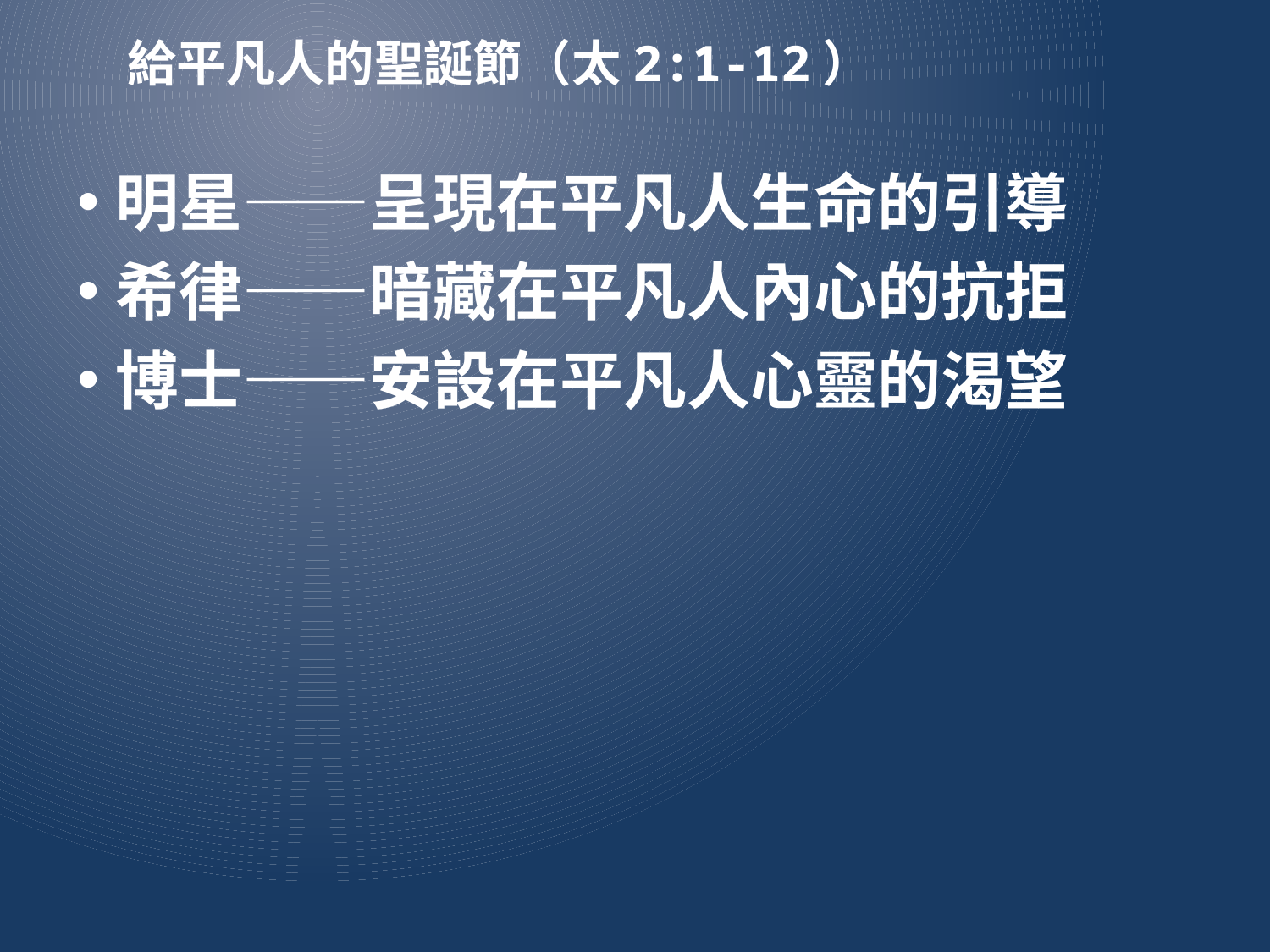

# 給平凡人的聖誕節（太2:1-12）
明星——呈現在平凡人生命的引導
希律——暗藏在平凡人內心的抗拒
博士——安設在平凡人心靈的渴望